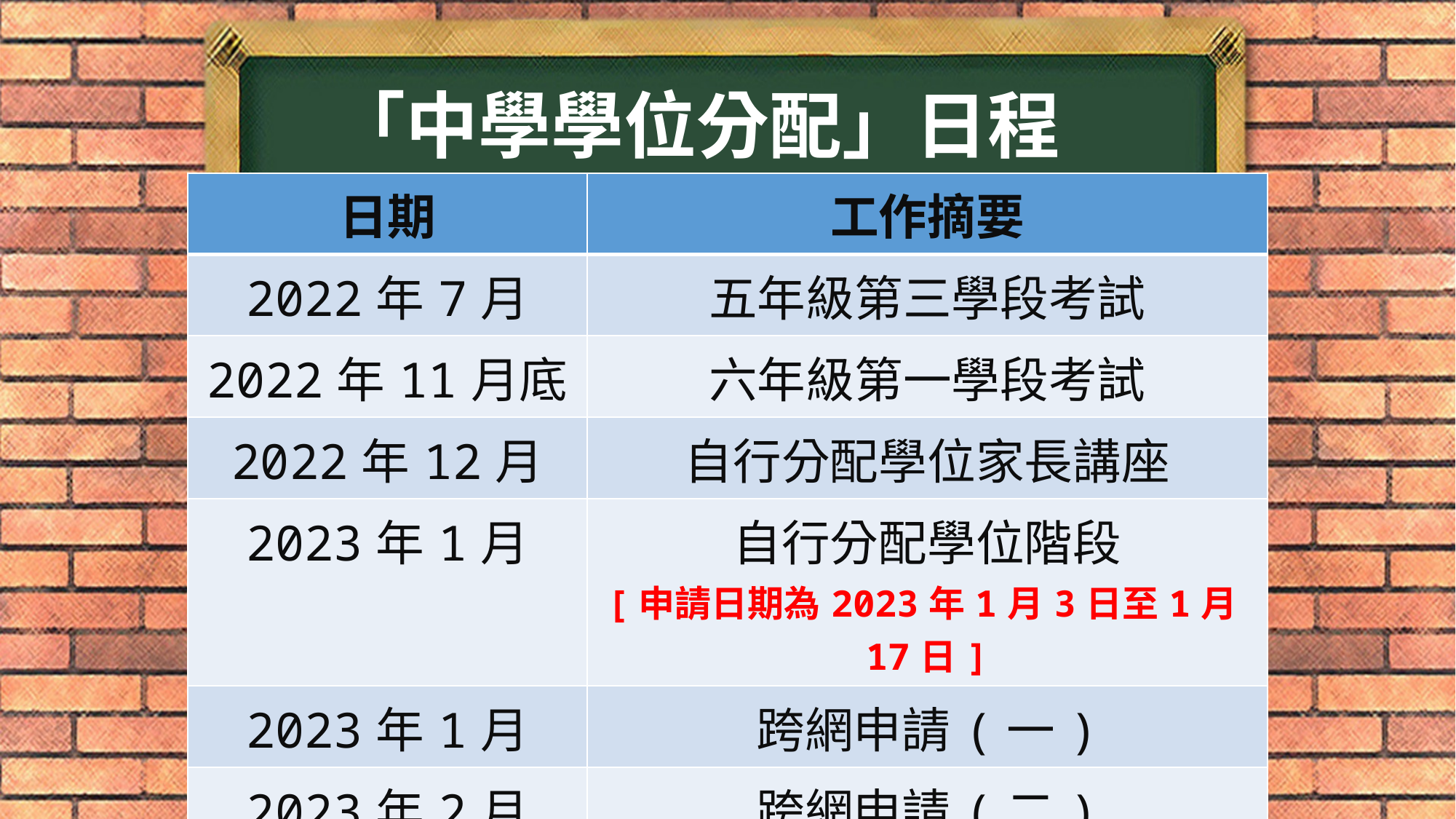

# 「中學學位分配」日程
| 日期 | 工作摘要 |
| --- | --- |
| 2022年7月 | 五年級第三學段考試 |
| 2022年11月底 | 六年級第一學段考試 |
| 2022年12月 | 自行分配學位家長講座 |
| 2023年1月 | 自行分配學位階段 [申請日期為2023年1月3日至1月17日] |
| 2023年1月 | 跨網申請(一) |
| 2023年2月 | 跨網申請(二) |